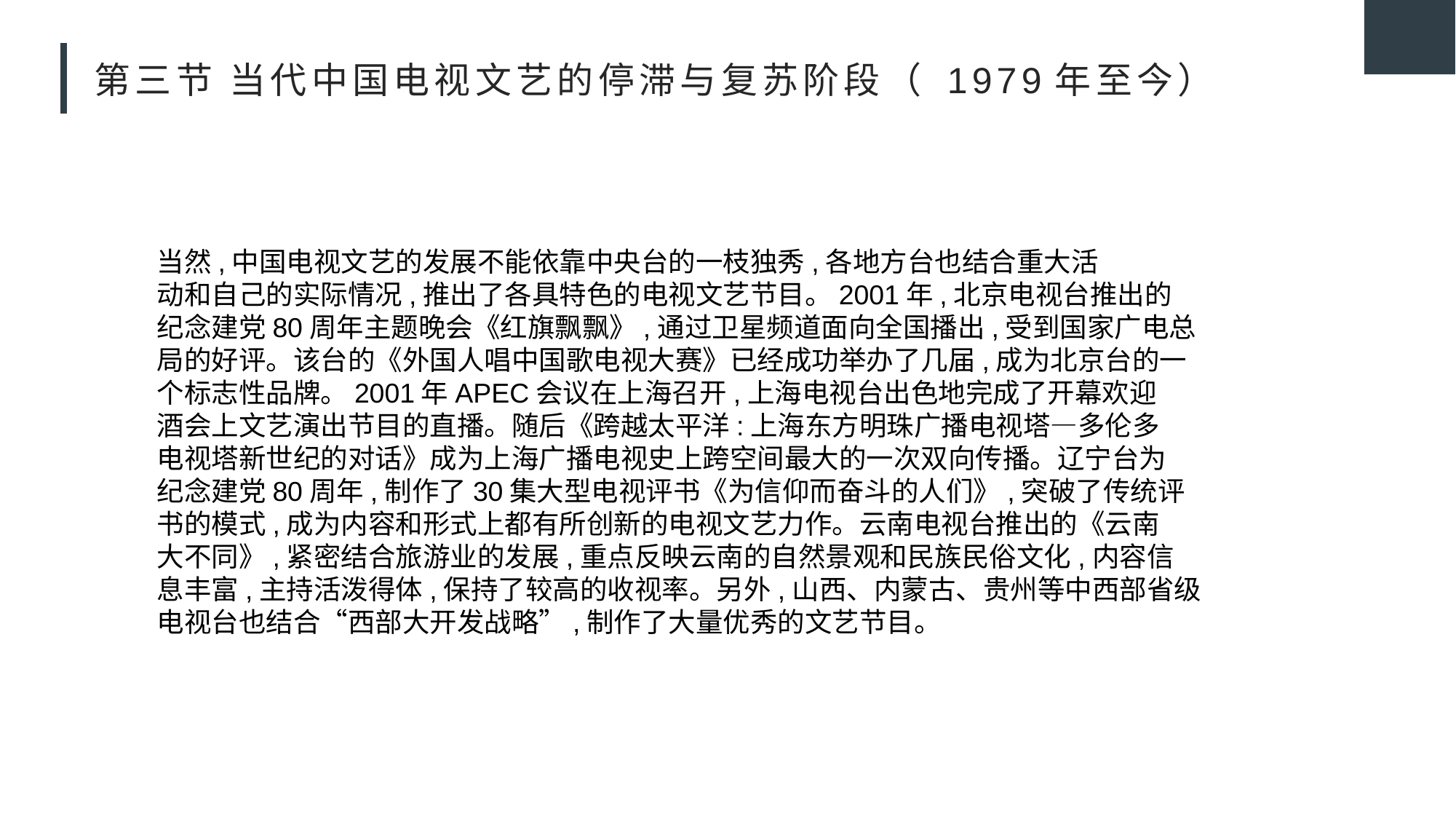

# 第三节 当代中国电视文艺的停滞与复苏阶段（ 1979年至今）
当然,中国电视文艺的发展不能依靠中央台的一枝独秀,各地方台也结合重大活
动和自己的实际情况,推出了各具特色的电视文艺节目。2001年,北京电视台推出的
纪念建党80周年主题晚会《红旗飘飘》,通过卫星频道面向全国播出,受到国家广电总
局的好评。该台的《外国人唱中国歌电视大赛》已经成功举办了几届,成为北京台的一
个标志性品牌。2001年APEC会议在上海召开,上海电视台出色地完成了开幕欢迎
酒会上文艺演出节目的直播。随后《跨越太平洋:上海东方明珠广播电视塔—多伦多
电视塔新世纪的对话》成为上海广播电视史上跨空间最大的一次双向传播。辽宁台为
纪念建党80周年,制作了30集大型电视评书《为信仰而奋斗的人们》,突破了传统评
书的模式,成为内容和形式上都有所创新的电视文艺力作。云南电视台推出的《云南
大不同》,紧密结合旅游业的发展,重点反映云南的自然景观和民族民俗文化,内容信
息丰富,主持活泼得体,保持了较高的收视率。另外,山西、内蒙古、贵州等中西部省级
电视台也结合“西部大开发战略”,制作了大量优秀的文艺节目。